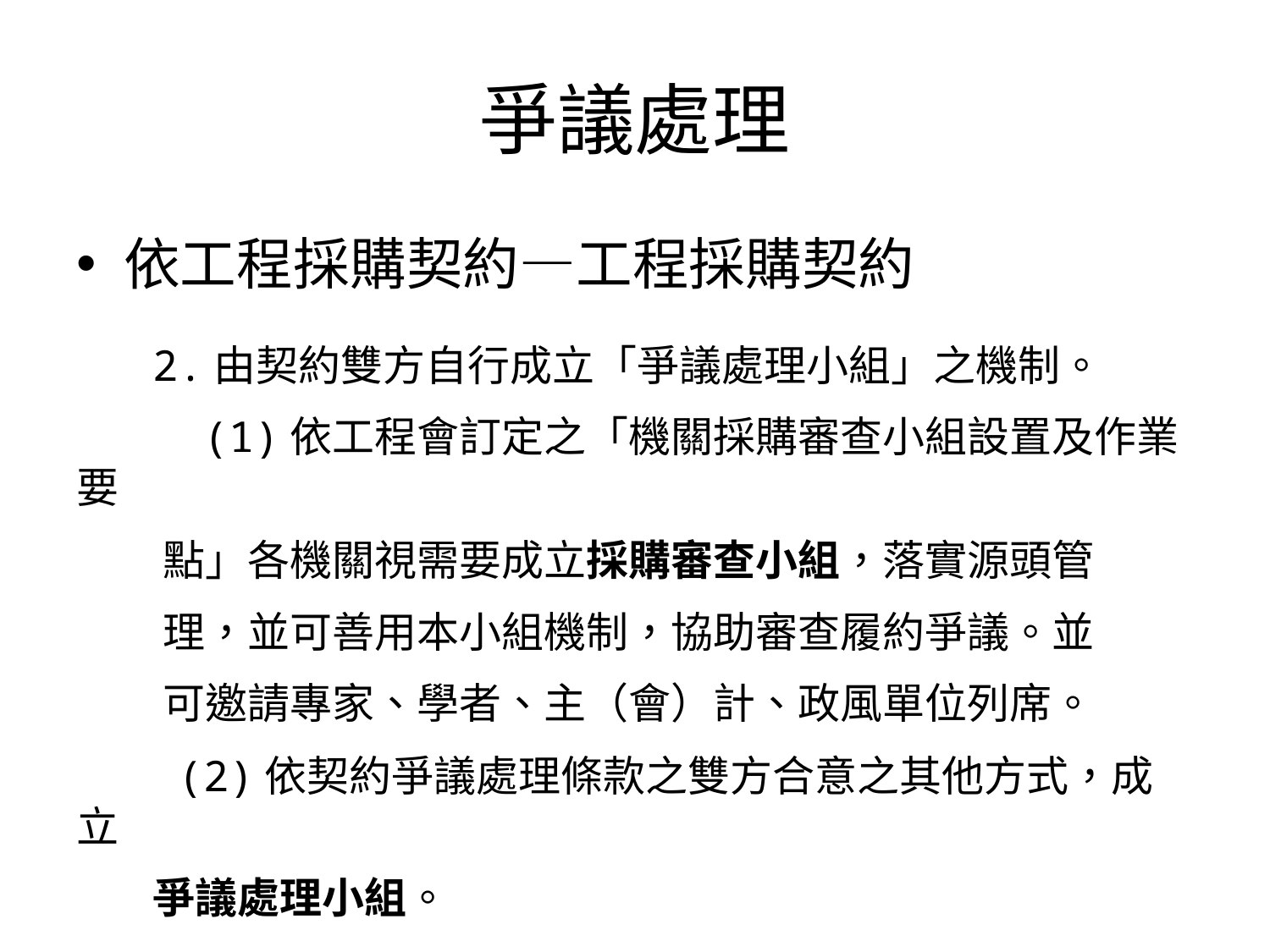

# 爭議處理
依工程採購契約—工程採購契約
   2.由契約雙方自行成立「爭議處理小組」之機制。
      (1)依工程會訂定之「機關採購審查小組設置及作業要
        點」各機關視需要成立採購審查小組，落實源頭管
        理，並可善用本小組機制，協助審查履約爭議。並
        可邀請專家、學者、主（會）計、政風單位列席。
    (2)依契約爭議處理條款之雙方合意之其他方式，成立
       爭議處理小組。